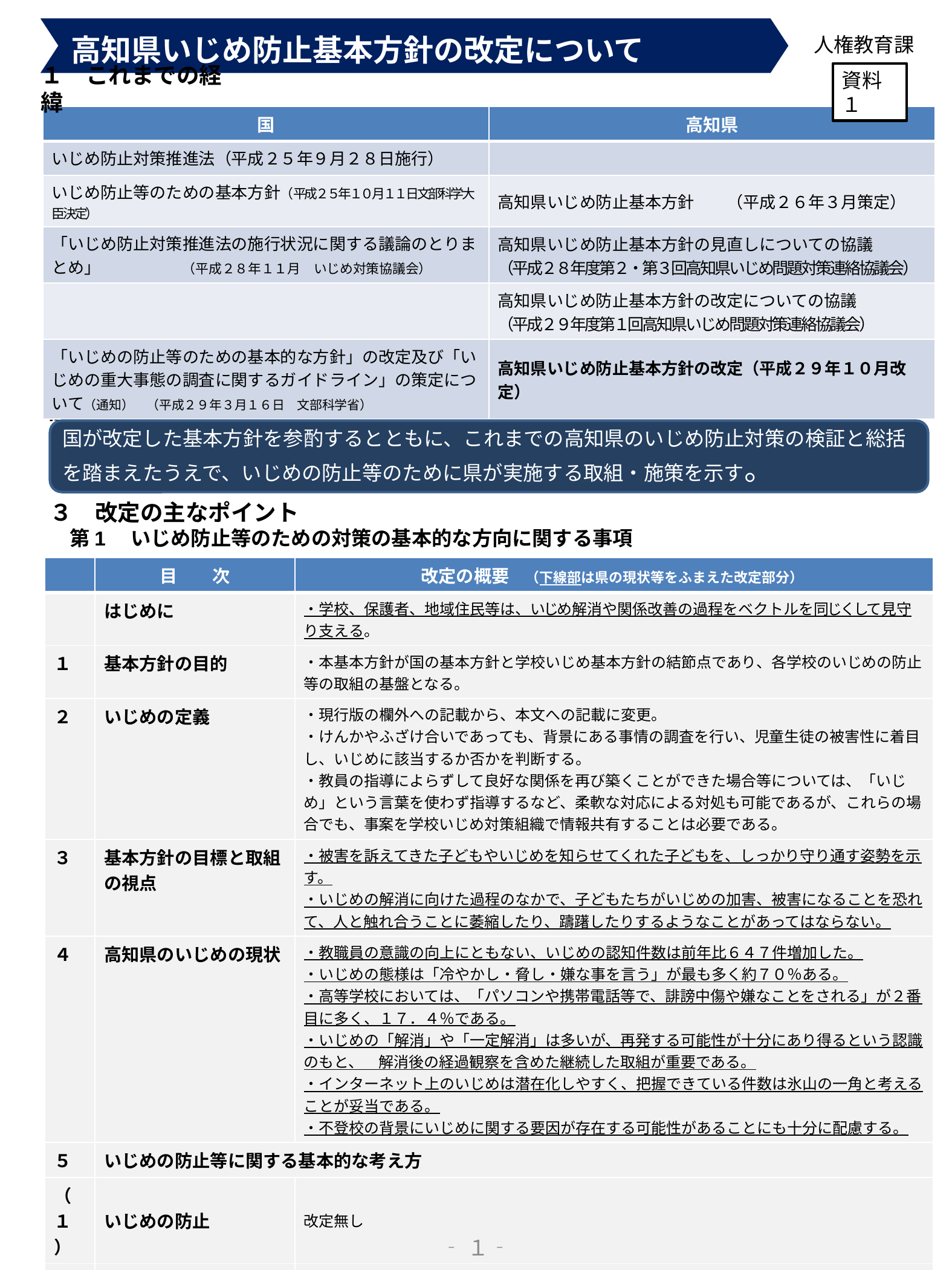

高知県いじめ防止基本方針の改定について
人権教育課
１　これまでの経緯
資料１
| 国 | 高知県 |
| --- | --- |
| いじめ防止対策推進法（平成２５年９月２８日施行） |  |
| いじめ防止等のための基本方針（平成２５年１０月１１日文部科学大臣決定） | 高知県いじめ防止基本方針　　（平成２６年３月策定） |
| 「いじめ防止対策推進法の施行状況に関する議論のとりまとめ」　　　　　（平成２８年１１月　いじめ対策協議会） | 高知県いじめ防止基本方針の見直しについての協議 （平成２８年度第２・第３回高知県いじめ問題対策連絡協議会） |
|  | 高知県いじめ防止基本方針の改定についての協議 （平成２９年度第１回高知県いじめ問題対策連絡協議会） |
| 「いじめの防止等のための基本的な方針」の改定及び「いじめの重大事態の調査に関するガイドライン」の策定について（通知）　（平成２９年３月１６日　文部科学省） | 高知県いじめ防止基本方針の改定（平成２９年１０月改定） |
２　見直しの方向性
国が改定した基本方針を参酌するとともに、これまでの高知県のいじめ防止対策の検証と総括を踏まえたうえで、いじめの防止等のために県が実施する取組・施策を示す。
３　改定の主なポイント
　第1　いじめ防止等のための対策の基本的な方向に関する事項
|  | 目　　次 | 改定の概要 （下線部は県の現状等をふまえた改定部分） |
| --- | --- | --- |
|  | はじめに | ・学校、保護者、地域住民等は、いじめ解消や関係改善の過程をベクトルを同じくして見守り支える。 |
| １ | 基本方針の目的 | ・本基本方針が国の基本方針と学校いじめ基本方針の結節点であり、各学校のいじめの防止等の取組の基盤となる。 |
| ２ | いじめの定義 | ・現行版の欄外への記載から、本文への記載に変更。 ・けんかやふざけ合いであっても、背景にある事情の調査を行い、児童生徒の被害性に着目し、いじめに該当するか否かを判断する。 ・教員の指導によらずして良好な関係を再び築くことができた場合等については、「いじめ」という言葉を使わず指導するなど、柔軟な対応による対処も可能であるが、これらの場合でも、事案を学校いじめ対策組織で情報共有することは必要である。 |
| ３ | 基本方針の目標と取組の視点 | ・被害を訴えてきた子どもやいじめを知らせてくれた子どもを、しっかり守り通す姿勢を示す。 ・いじめの解消に向けた過程のなかで、子どもたちがいじめの加害、被害になることを恐れて、人と触れ合うことに萎縮したり、躊躇したりするようなことがあってはならない。 |
| ４ | 高知県のいじめの現状 | ・教職員の意識の向上にともない、いじめの認知件数は前年比６４７件増加した。 ・いじめの態様は「冷やかし・脅し・嫌な事を言う」が最も多く約７０％ある。 ・高等学校においては、「パソコンや携帯電話等で、誹謗中傷や嫌なことをされる」が２番目に多く、１７．４％である。 ・いじめの「解消」や「一定解消」は多いが、再発する可能性が十分にあり得るという認識のもと、　解消後の経過観察を含めた継続した取組が重要である。 ・インターネット上のいじめは潜在化しやすく、把握できている件数は氷山の一角と考えることが妥当である。 ・不登校の背景にいじめに関する要因が存在する可能性があることにも十分に配慮する。 |
| ５ | いじめの防止等に関する基本的な考え方 |  |
| （１） | いじめの防止 | 改定無し |
| （２） | いじめの早期発見 | 改定無し |
| （３） | いじめへの対処 | 改定無し |
| （４） | 学校・家庭・地域の連携・協働 | 改定無し |
| （５） | 関係機関の連携 | 改定無し |
‐１‐